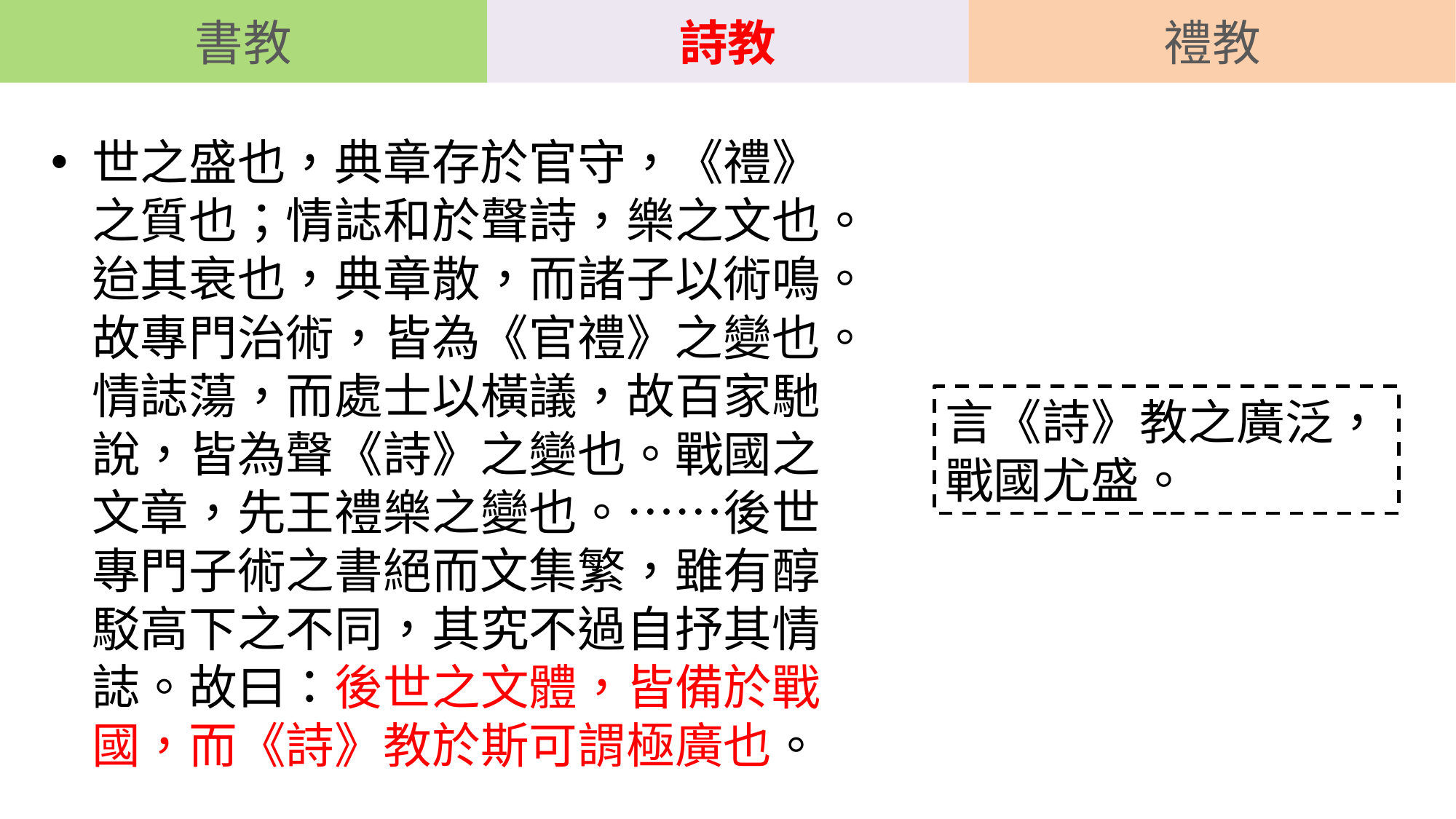

書教
詩教
禮教
世之盛也，典章存於官守，《禮》之質也；情誌和於聲詩，樂之文也。迨其衰也，典章散，而諸子以術鳴。故專門治術，皆為《官禮》之變也。情誌蕩，而處士以橫議，故百家馳說，皆為聲《詩》之變也。戰國之文章，先王禮樂之變也。……後世專門子術之書絕而文集繁，雖有醇駁高下之不同，其究不過自抒其情誌。故曰：後世之文體，皆備於戰國，而《詩》教於斯可謂極廣也。
言《詩》教之廣泛，戰國尤盛。